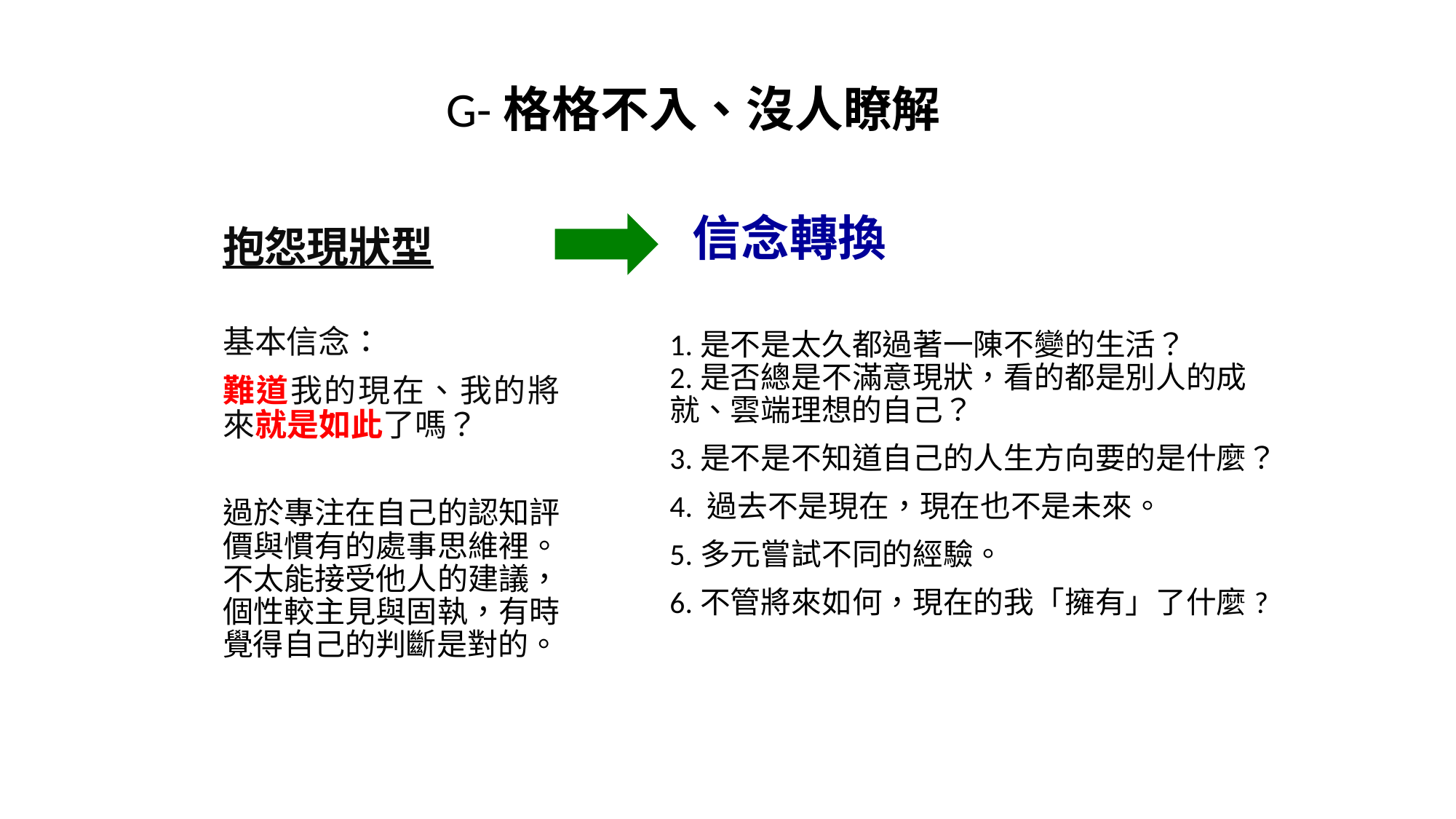

# G-格格不入、沒人瞭解
 信念轉換

1.是不是太久都過著一陳不變的生活？
2.是否總是不滿意現狀，看的都是別人的成就、雲端理想的自己？
3.是不是不知道自己的人生方向要的是什麼？
4. 過去不是現在，現在也不是未來。
5.多元嘗試不同的經驗。
6.不管將來如何，現在的我「擁有」了什麼?

抱怨現狀型

基本信念：
難道我的現在、我的將來就是如此了嗎？

過於專注在自己的認知評價與慣有的處事思維裡。不太能接受他人的建議，個性較主見與固執，有時覺得自己的判斷是對的。